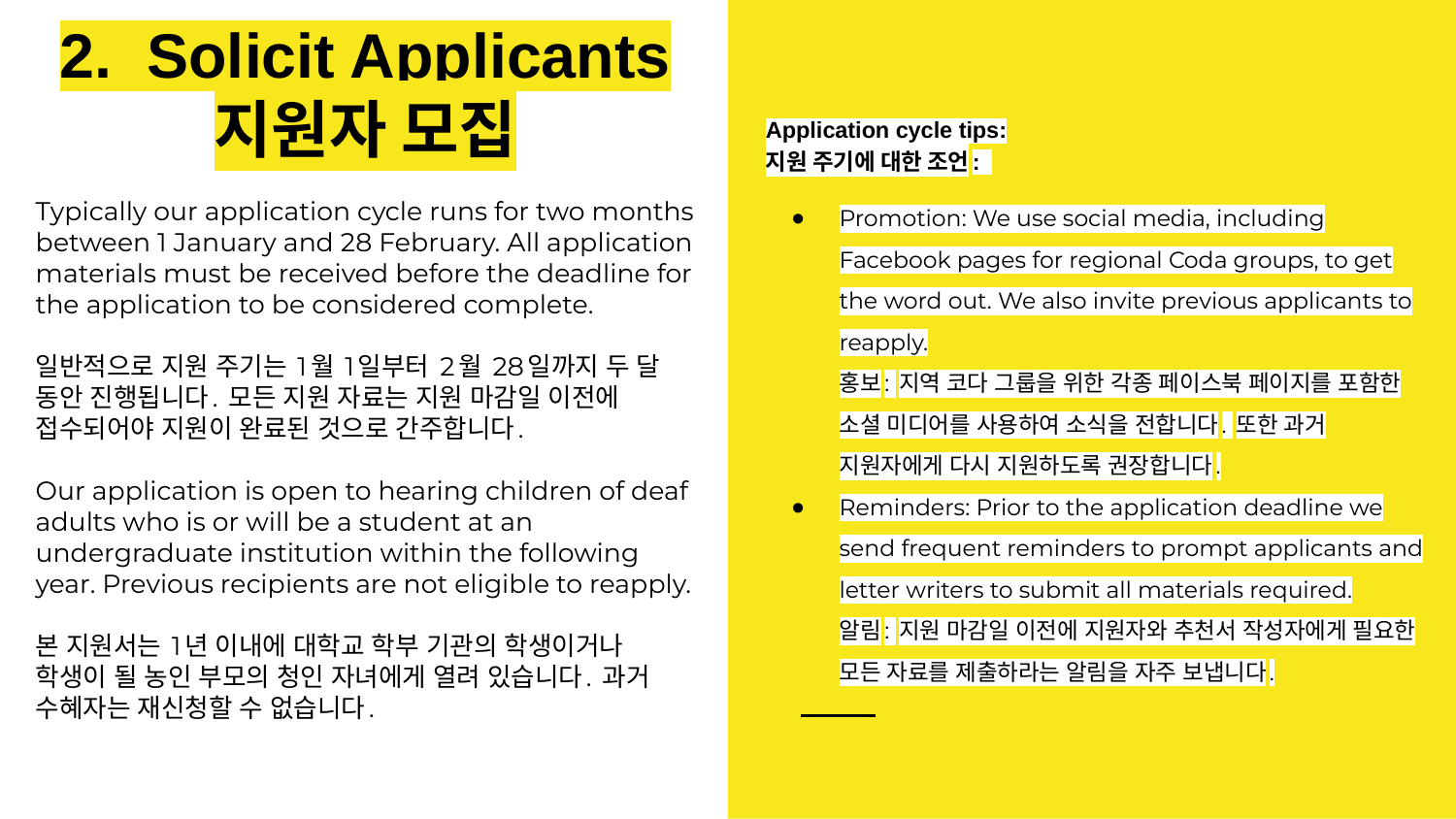

# 2.  Solicit Applicants 지원자 모집
Application cycle tips:
지원 주기에 대한 조언:
Promotion: We use social media, including Facebook pages for regional Coda groups, to get the word out. We also invite previous applicants to reapply.
홍보: 지역 코다 그룹을 위한 각종 페이스북 페이지를 포함한 소셜 미디어를 사용하여 소식을 전합니다. 또한 과거 지원자에게 다시 지원하도록 권장합니다.
Reminders: Prior to the application deadline we send frequent reminders to prompt applicants and letter writers to submit all materials required.
알림: 지원 마감일 이전에 지원자와 추천서 작성자에게 필요한 모든 자료를 제출하라는 알림을 자주 보냅니다.
Typically our application cycle runs for two months between 1 January and 28 February. All application materials must be received before the deadline for the application to be considered complete.

일반적으로 지원 주기는 1월 1일부터 2월 28일까지 두 달 동안 진행됩니다. 모든 지원 자료는 지원 마감일 이전에 접수되어야 지원이 완료된 것으로 간주합니다.

Our application is open to hearing children of deaf adults who is or will be a student at an undergraduate institution within the following year. Previous recipients are not eligible to reapply.

본 지원서는 1년 이내에 대학교 학부 기관의 학생이거나 학생이 될 농인 부모의 청인 자녀에게 열려 있습니다. 과거 수혜자는 재신청할 수 없습니다.